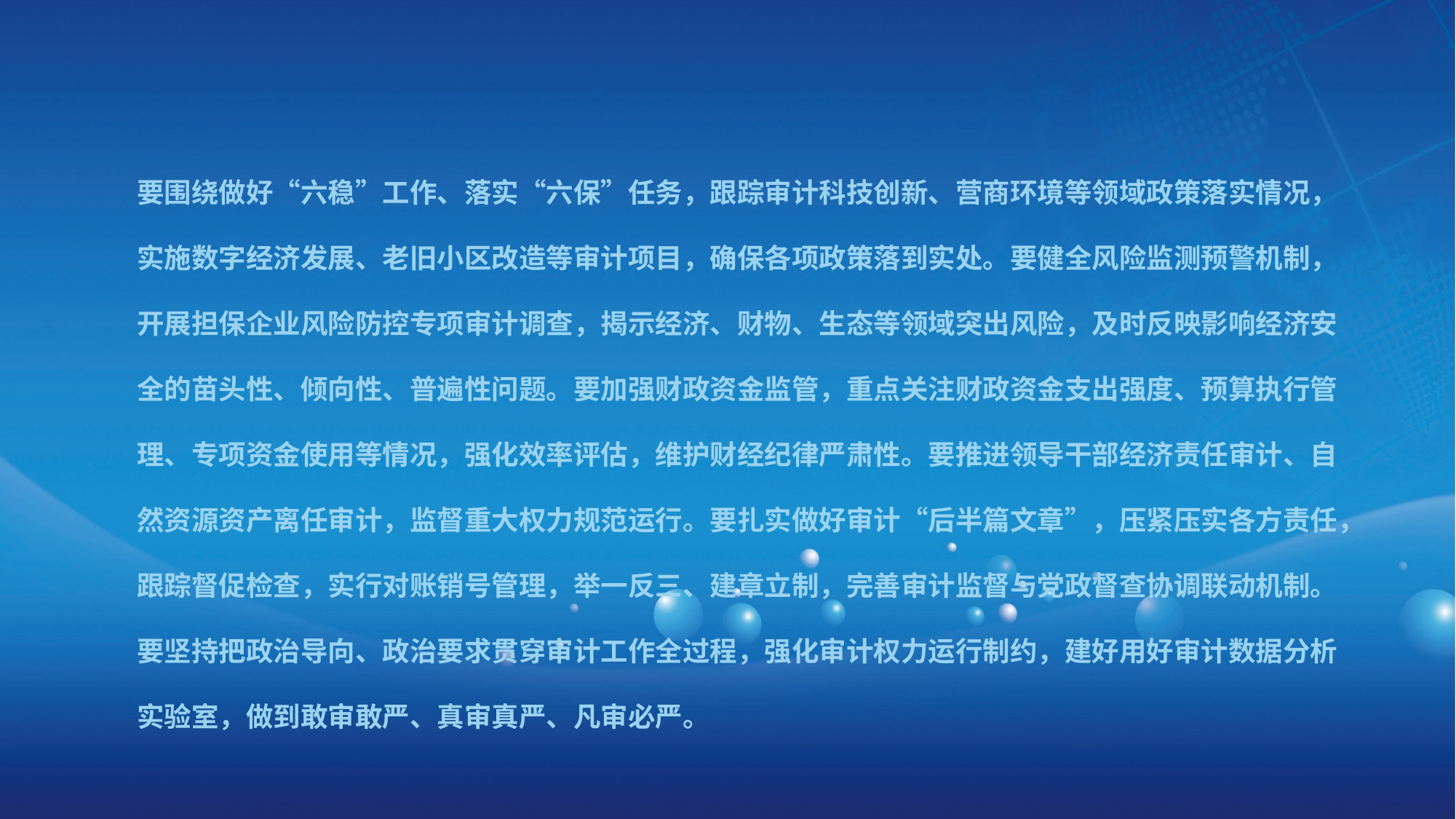

要围绕做好“六稳”工作、落实“六保”任务，跟踪审计科技创新、营商环境等领域政策落实情况，实施数字经济发展、老旧小区改造等审计项目，确保各项政策落到实处。要健全风险监测预警机制，开展担保企业风险防控专项审计调查，揭示经济、财物、生态等领域突出风险，及时反映影响经济安全的苗头性、倾向性、普遍性问题。要加强财政资金监管，重点关注财政资金支出强度、预算执行管理、专项资金使用等情况，强化效率评估，维护财经纪律严肃性。要推进领导干部经济责任审计、自然资源资产离任审计，监督重大权力规范运行。要扎实做好审计“后半篇文章”，压紧压实各方责任，跟踪督促检查，实行对账销号管理，举一反三、建章立制，完善审计监督与党政督查协调联动机制。要坚持把政治导向、政治要求贯穿审计工作全过程，强化审计权力运行制约，建好用好审计数据分析实验室，做到敢审敢严、真审真严、凡审必严。